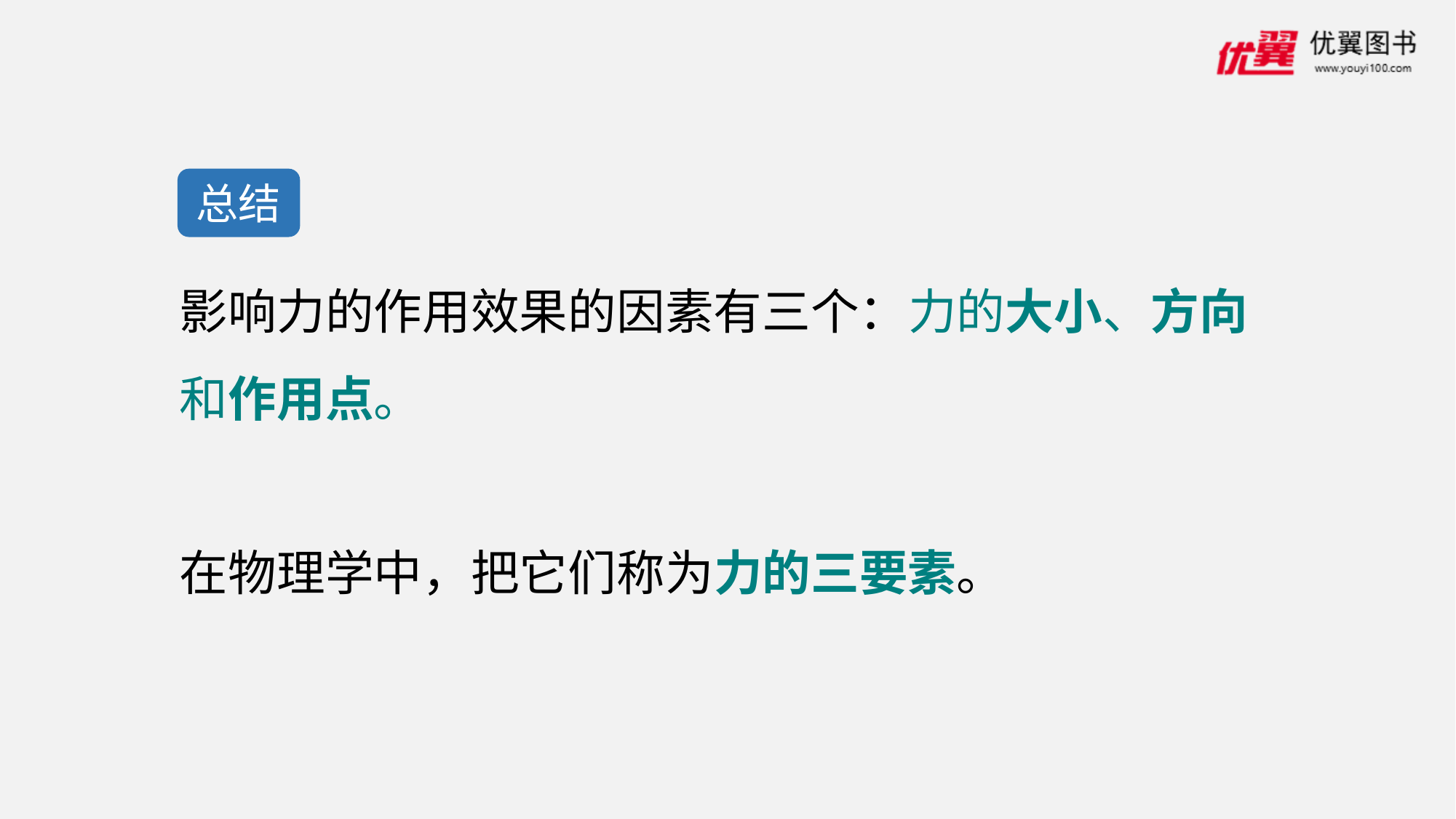

总结

影响力的作用效果的因素有三个：力的大小、方向和作用点。

在物理学中，把它们称为力的三要素。